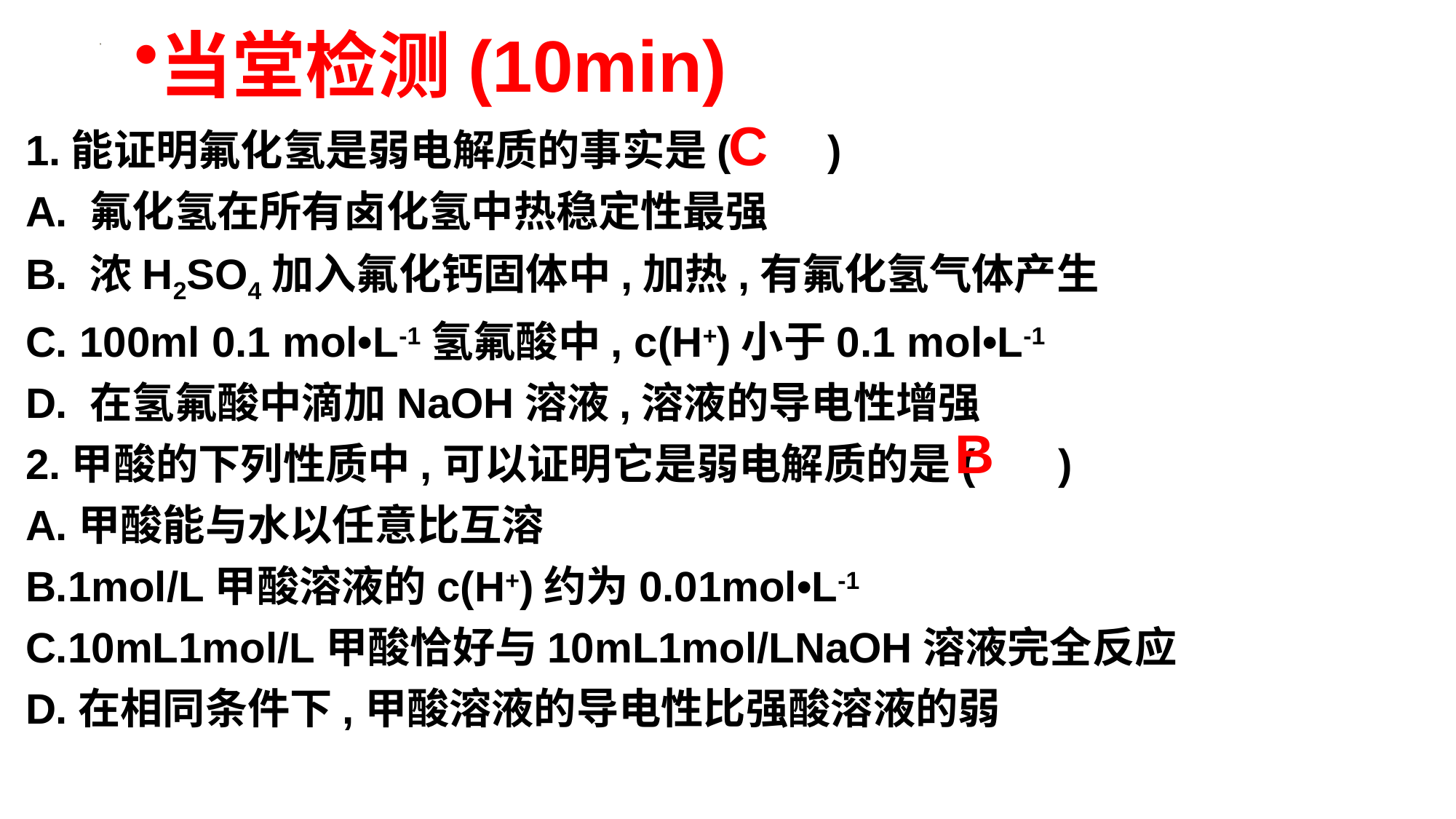

当堂检测(10min)
C
1.能证明氟化氢是弱电解质的事实是(  　 )
A. 氟化氢在所有卤化氢中热稳定性最强
B. 浓H2SO4加入氟化钙固体中,加热,有氟化氢气体产生
C. 100ml 0.1 mol•L-1氢氟酸中, c(H+)小于0.1 mol•L-1
D. 在氢氟酸中滴加NaOH溶液,溶液的导电性增强
2.甲酸的下列性质中,可以证明它是弱电解质的是(       )
A.甲酸能与水以任意比互溶
B.1mol/L甲酸溶液的c(H+)约为0.01mol•L-1
C.10mL1mol/L甲酸恰好与10mL1mol/LNaOH溶液完全反应
D.在相同条件下,甲酸溶液的导电性比强酸溶液的弱
B